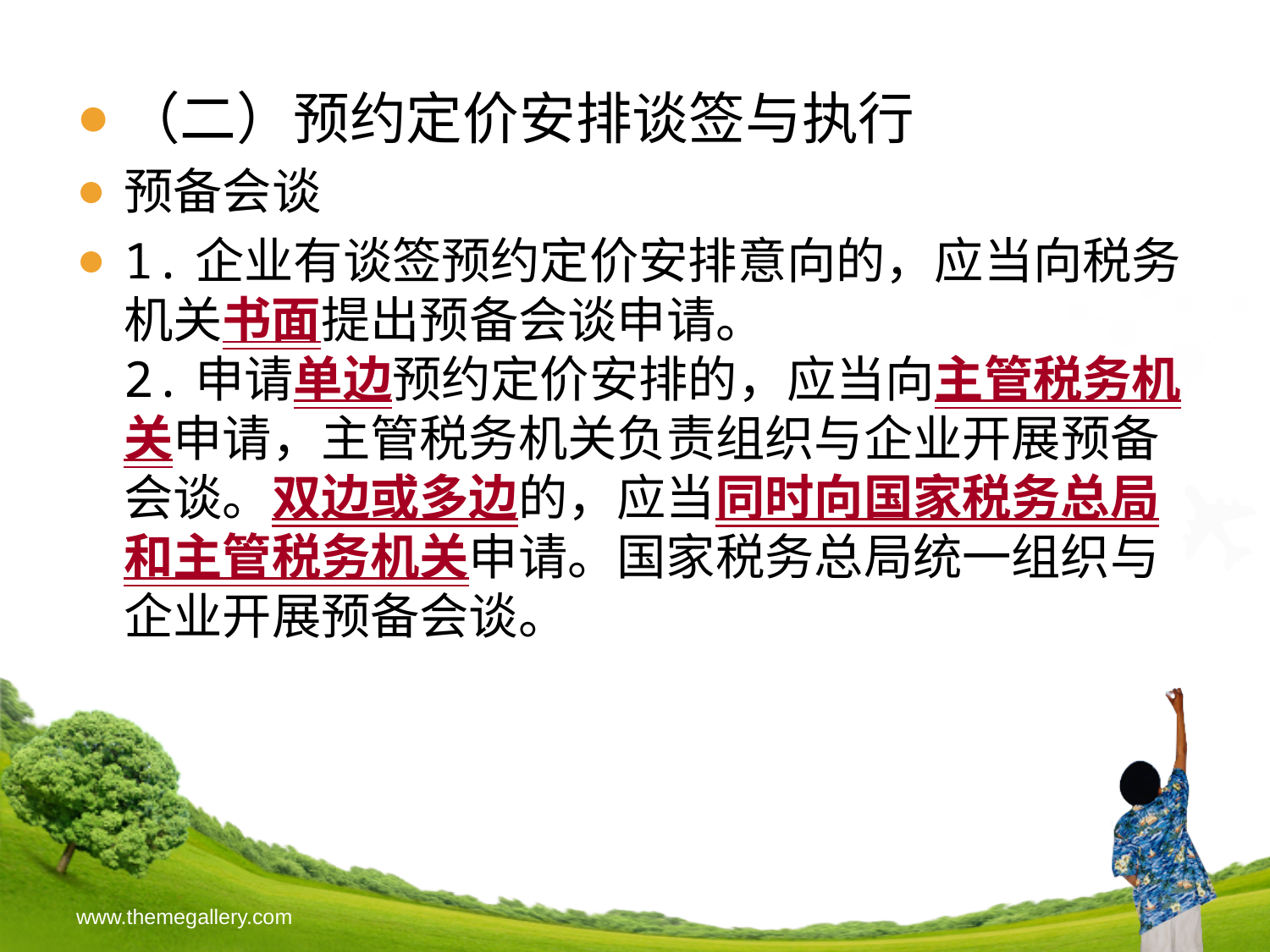

（二）预约定价安排谈签与执行
预备会谈
1.企业有谈签预约定价安排意向的，应当向税务机关书面提出预备会谈申请。
2.申请单边预约定价安排的，应当向主管税务机关申请，主管税务机关负责组织与企业开展预备会谈。双边或多边的，应当同时向国家税务总局和主管税务机关申请。国家税务总局统一组织与企业开展预备会谈。
www.themegallery.com